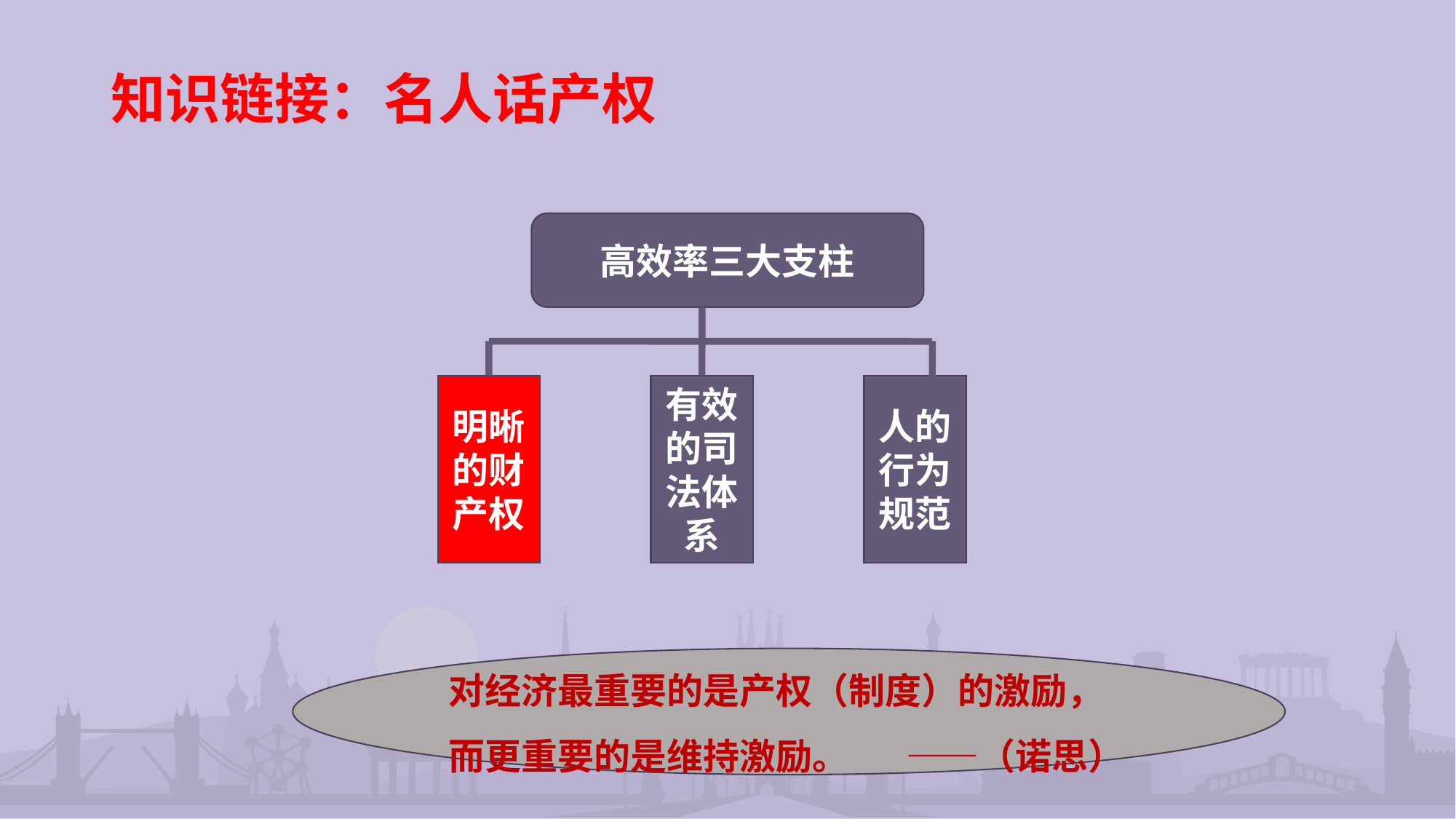

# 知识链接：名人话产权
高效率三大支柱

明晰的财产权
有效的司法体系
人的行为规范
对经济最重要的是产权（制度）的激励，而更重要的是维持激励。       ——（诺思）